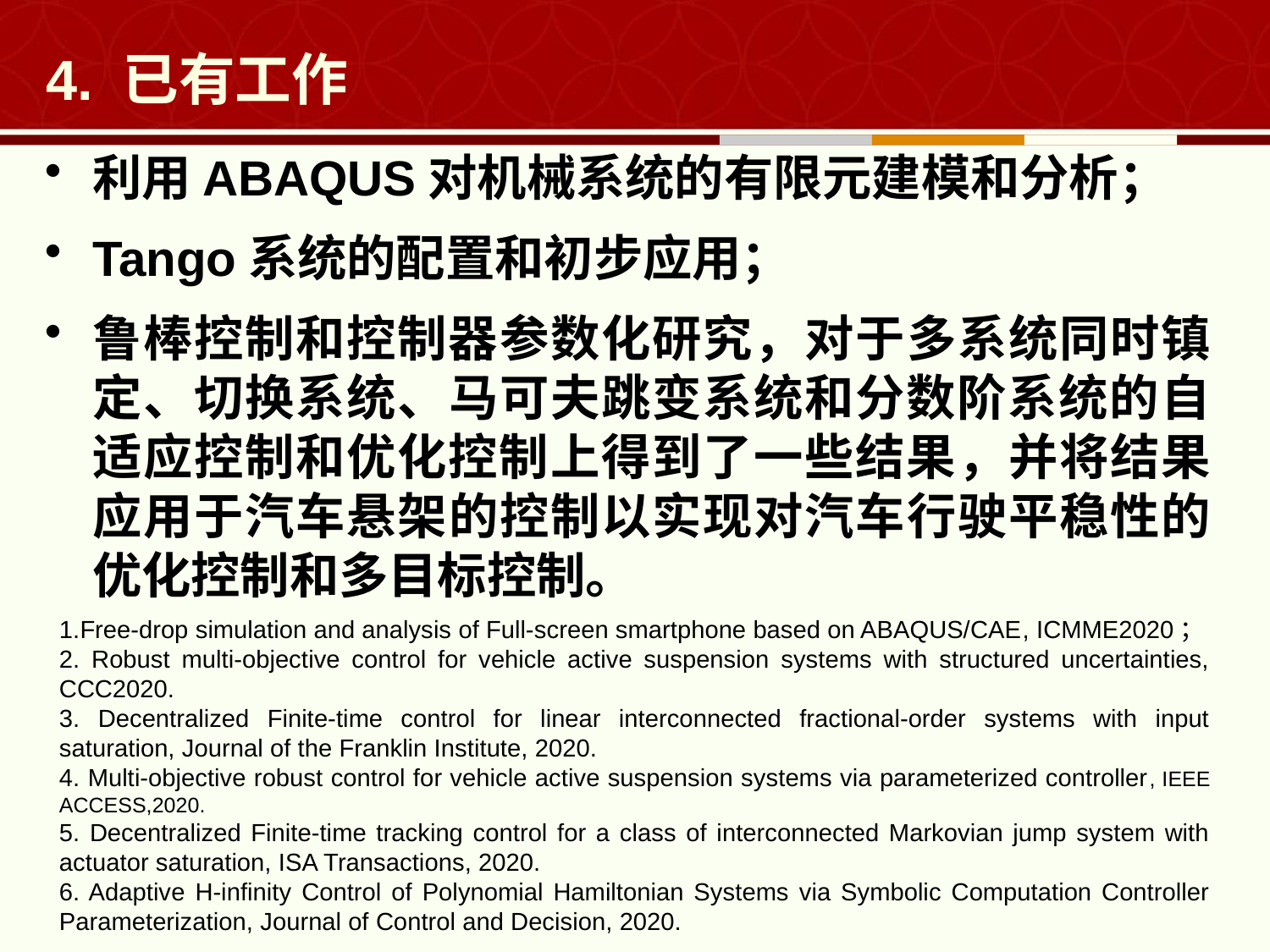

# 4. 已有工作
利用ABAQUS对机械系统的有限元建模和分析；
Tango系统的配置和初步应用；
鲁棒控制和控制器参数化研究，对于多系统同时镇定、切换系统、马可夫跳变系统和分数阶系统的自适应控制和优化控制上得到了一些结果，并将结果应用于汽车悬架的控制以实现对汽车行驶平稳性的优化控制和多目标控制。
1.Free-drop simulation and analysis of Full-screen smartphone based on ABAQUS/CAE, ICMME2020；
2. Robust multi-objective control for vehicle active suspension systems with structured uncertainties, CCC2020.
3. Decentralized Finite-time control for linear interconnected fractional-order systems with input saturation, Journal of the Franklin Institute, 2020.
4. Multi-objective robust control for vehicle active suspension systems via parameterized controller, IEEE ACCESS,2020.
5. Decentralized Finite-time tracking control for a class of interconnected Markovian jump system with actuator saturation, ISA Transactions, 2020.
6. Adaptive H-infinity Control of Polynomial Hamiltonian Systems via Symbolic Computation Controller Parameterization, Journal of Control and Decision, 2020.